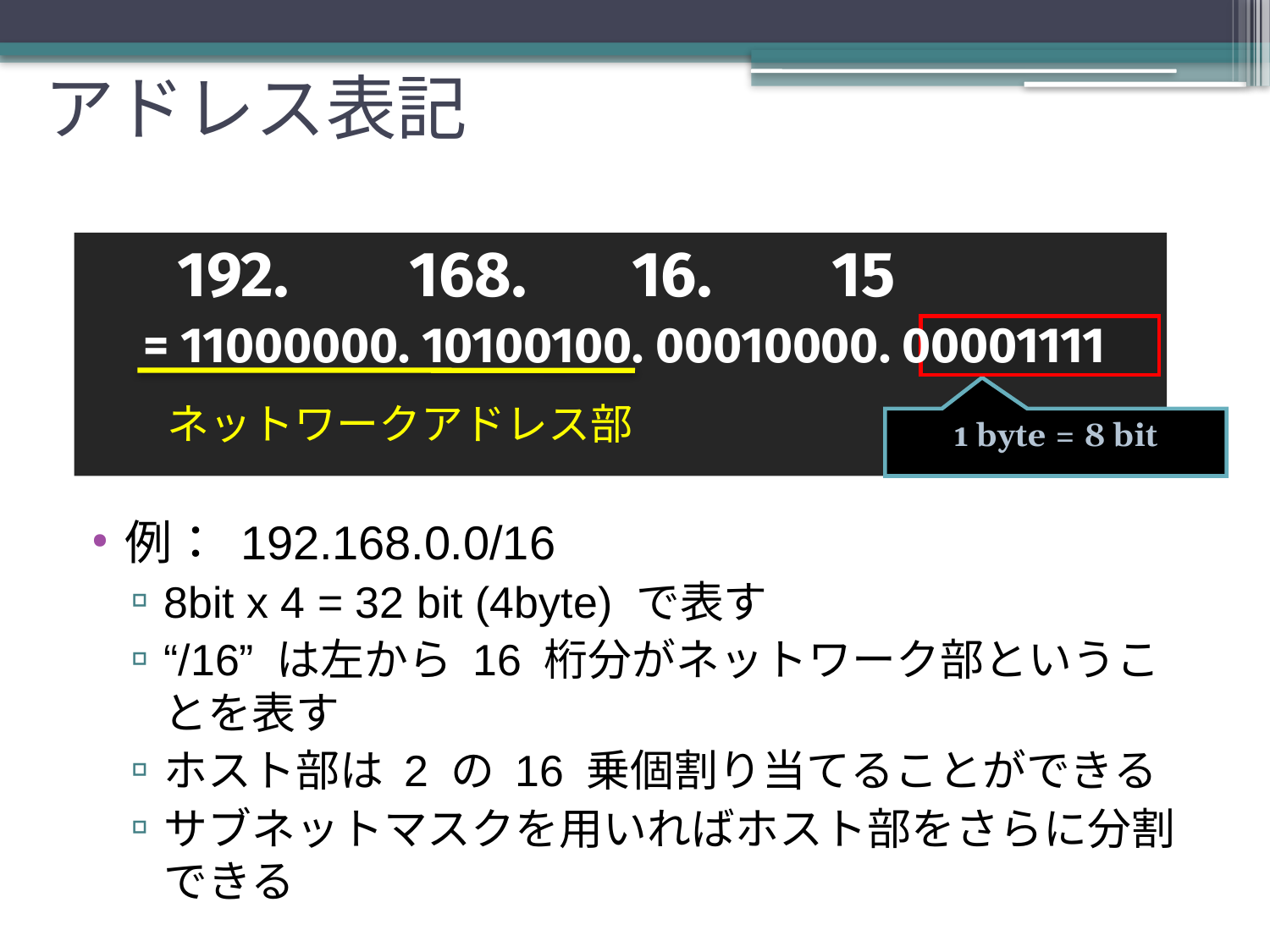

アドレス表記
192.        168.       16.        15
= 11000000. 10100100. 00010000. 00001111
ネットワークアドレス部

1 byte = 8 bit
例： 192.168.0.0/16
8bit x 4 = 32 bit (4byte) で表す
“/16” は左から 16 桁分がネットワーク部ということを表す
ホスト部は 2 の 16 乗個割り当てることができる
サブネットマスクを用いればホスト部をさらに分割できる